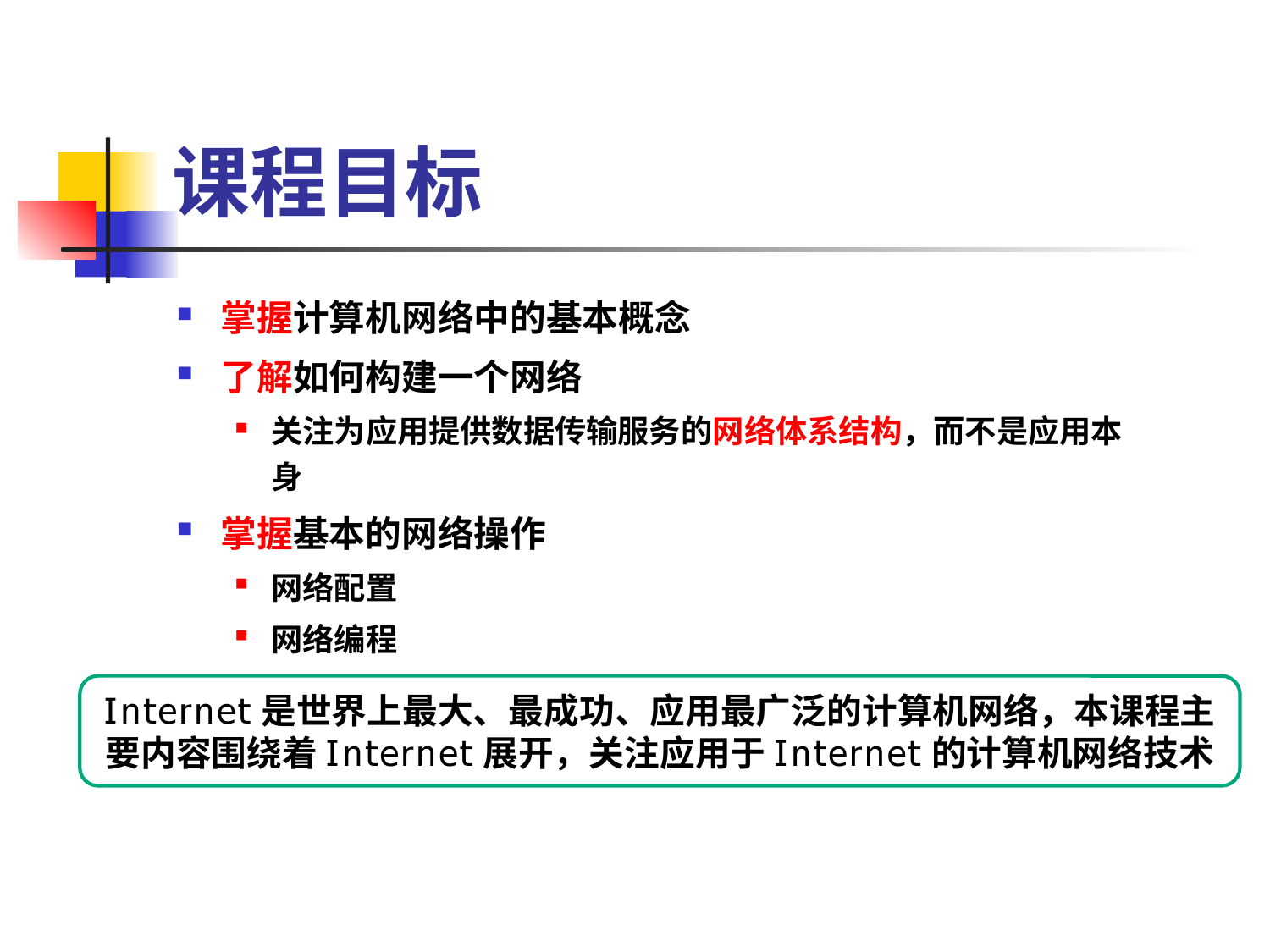

# 课程目标
掌握计算机网络中的基本概念
了解如何构建一个网络
关注为应用提供数据传输服务的网络体系结构，而不是应用本身
掌握基本的网络操作
网络配置
网络编程
Internet是世界上最大、最成功、应用最广泛的计算机网络，本课程主要内容围绕着Internet展开，关注应用于Internet的计算机网络技术